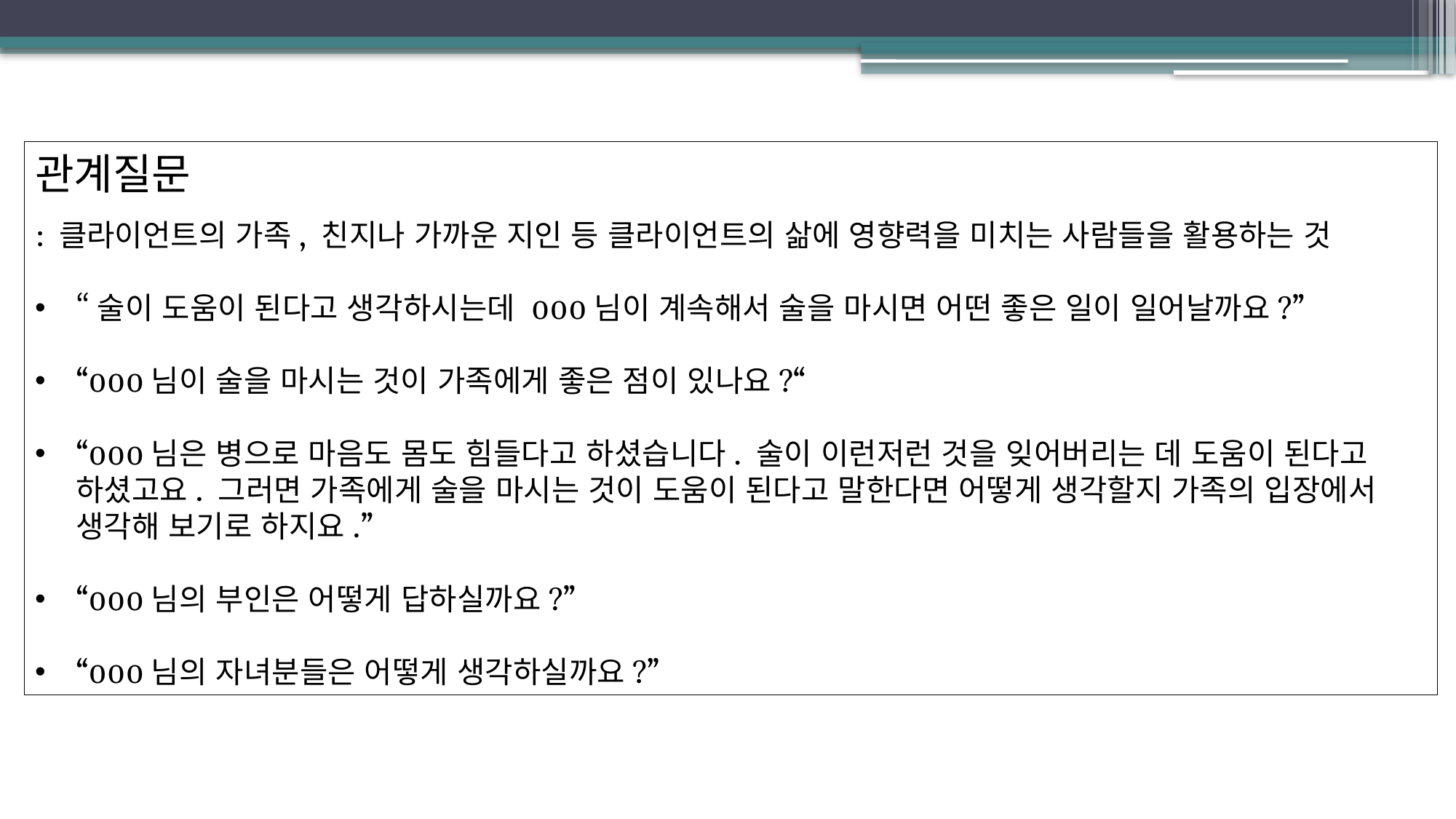

관계질문

: 클라이언트의 가족, 친지나 가까운 지인 등 클라이언트의 삶에 영향력을 미치는 사람들을 활용하는 것

“술이 도움이 된다고 생각하시는데 000님이 계속해서 술을 마시면 어떤 좋은 일이 일어날까요?”

“000님이 술을 마시는 것이 가족에게 좋은 점이 있나요?“

“000님은 병으로 마음도 몸도 힘들다고 하셨습니다. 술이 이런저런 것을 잊어버리는 데 도움이 된다고 하셨고요. 그러면 가족에게 술을 마시는 것이 도움이 된다고 말한다면 어떻게 생각할지 가족의 입장에서 생각해 보기로 하지요.”

“000님의 부인은 어떻게 답하실까요?”

“000님의 자녀분들은 어떻게 생각하실까요?”